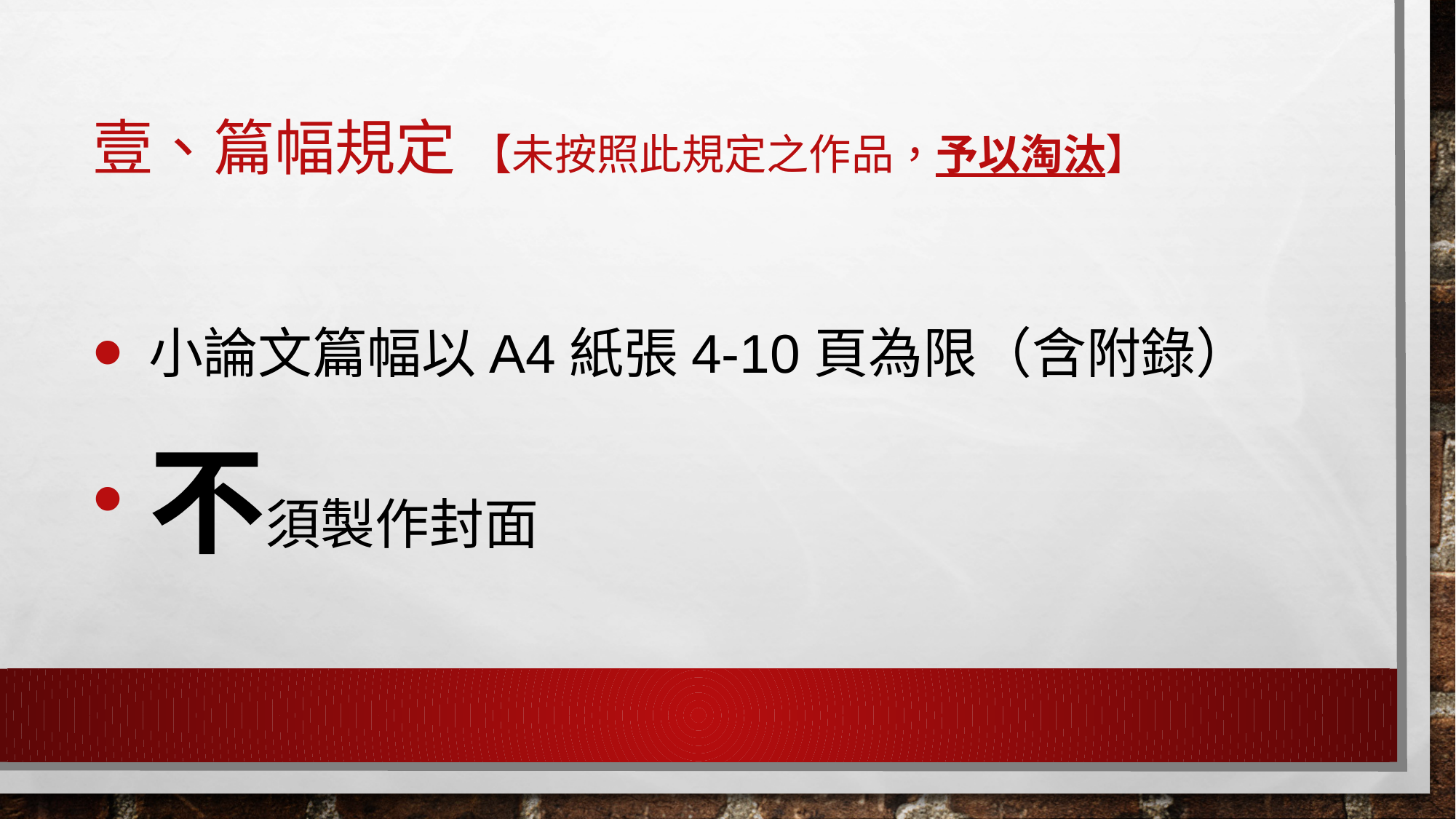

# 壹、篇幅規定 【未按照此規定之作品，予以淘汰】
 小論文篇幅以A4紙張4-10頁為限（含附錄）
 不須製作封面